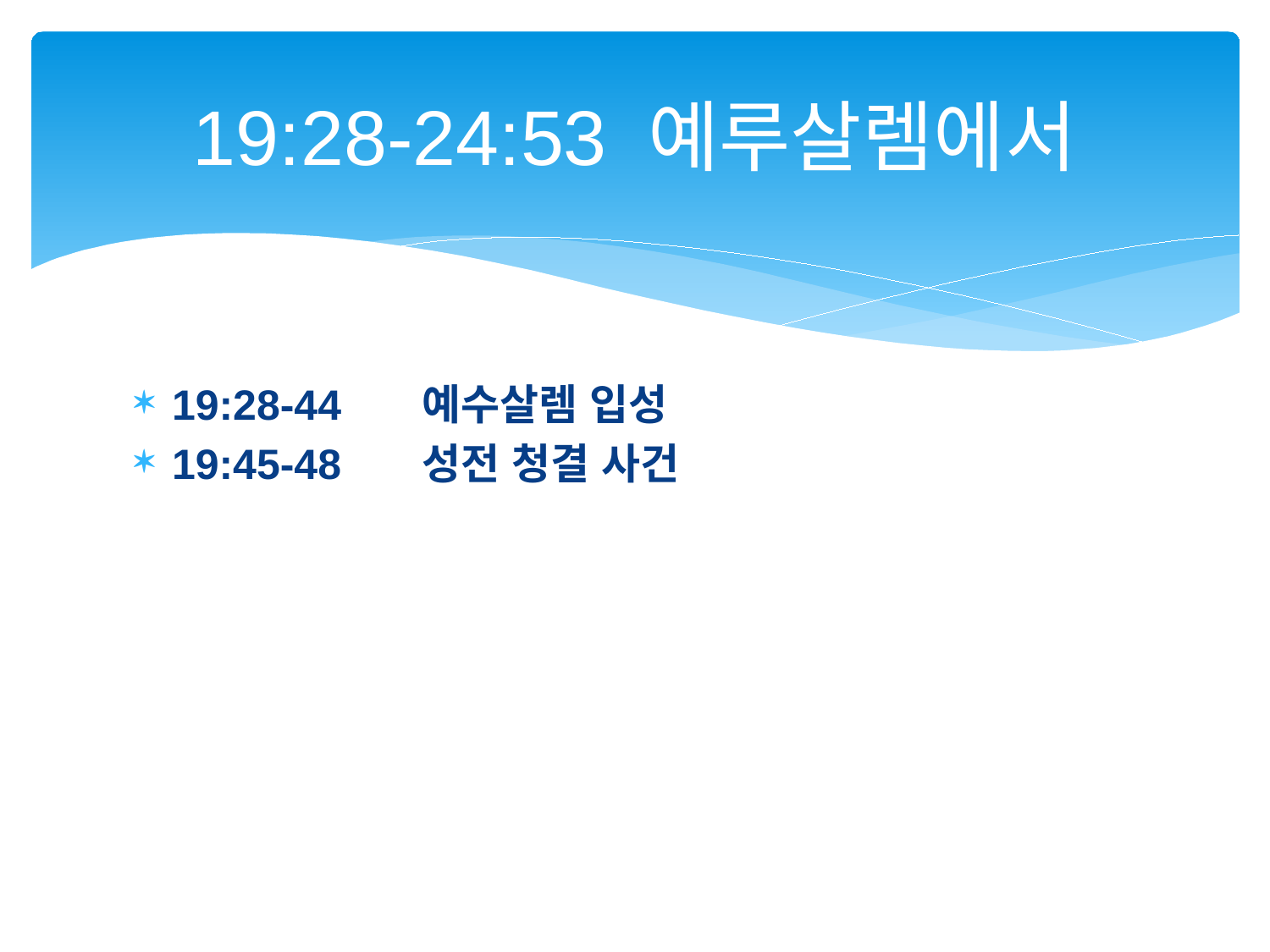

# 19:28-24:53 예루살렘에서
19:28-44      예수살렘 입성
19:45-48      성전 청결 사건